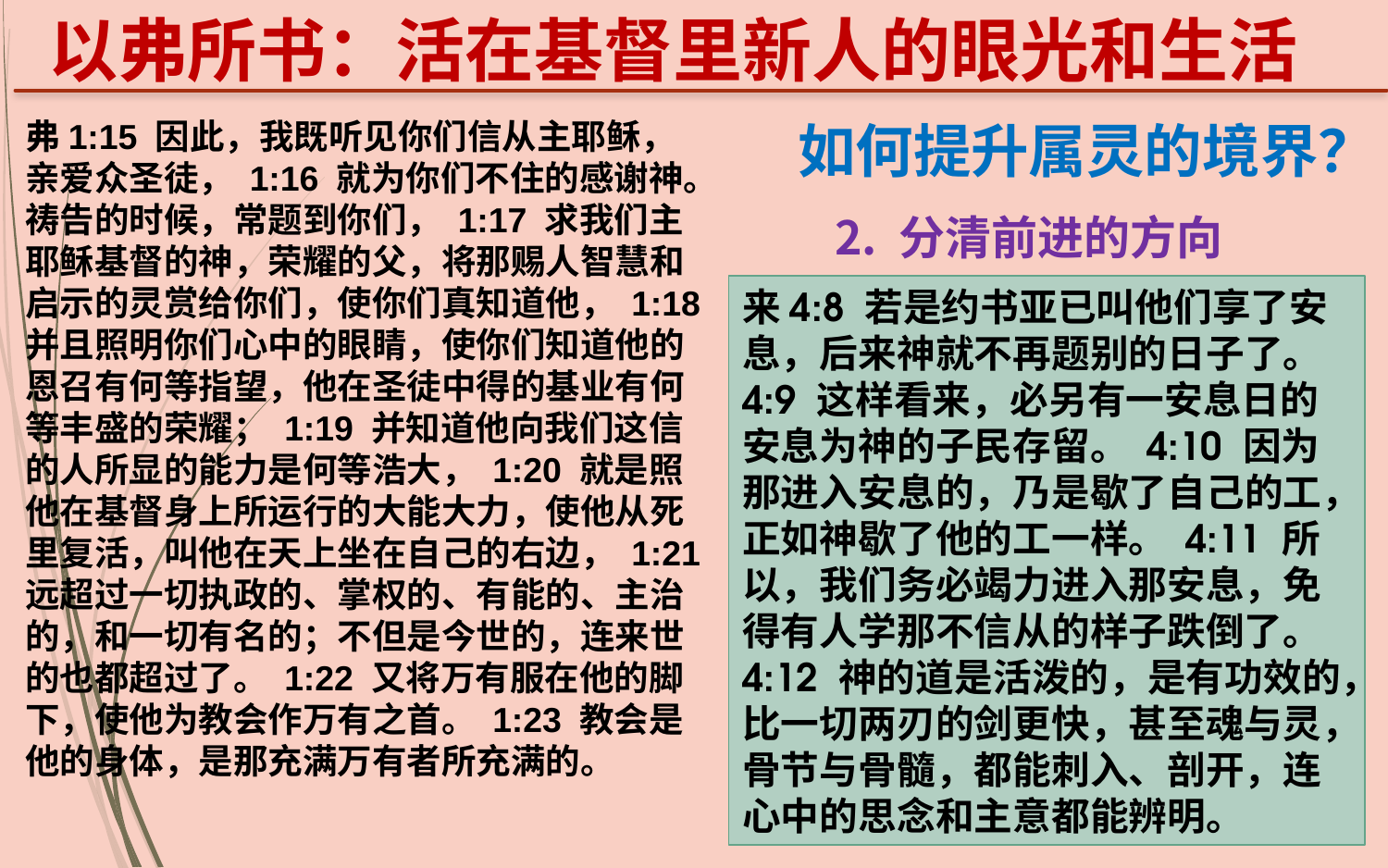

以弗所书：活在基督里新人的眼光和生活
弗1:15 因此，我既听见你们信从主耶稣，亲爱众圣徒， 1:16 就为你们不住的感谢神。祷告的时候，常题到你们， 1:17 求我们主耶稣基督的神，荣耀的父，将那赐人智慧和启示的灵赏给你们，使你们真知道他， 1:18 并且照明你们心中的眼睛，使你们知道他的恩召有何等指望，他在圣徒中得的基业有何等丰盛的荣耀； 1:19 并知道他向我们这信的人所显的能力是何等浩大， 1:20 就是照他在基督身上所运行的大能大力，使他从死里复活，叫他在天上坐在自己的右边， 1:21 远超过一切执政的、掌权的、有能的、主治的，和一切有名的；不但是今世的，连来世的也都超过了。 1:22 又将万有服在他的脚下，使他为教会作万有之首。 1:23 教会是他的身体，是那充满万有者所充满的。
如何提升属灵的境界？
 分清前进的方向
来4:8 若是约书亚已叫他们享了安息，后来神就不再题别的日子了。 4:9 这样看来，必另有一安息日的安息为神的子民存留。 4:10 因为那进入安息的，乃是歇了自己的工，正如神歇了他的工一样。 4:11 所以，我们务必竭力进入那安息，免得有人学那不信从的样子跌倒了。 4:12 神的道是活泼的，是有功效的，比一切两刃的剑更快，甚至魂与灵，骨节与骨髓，都能刺入、剖开，连心中的思念和主意都能辨明。